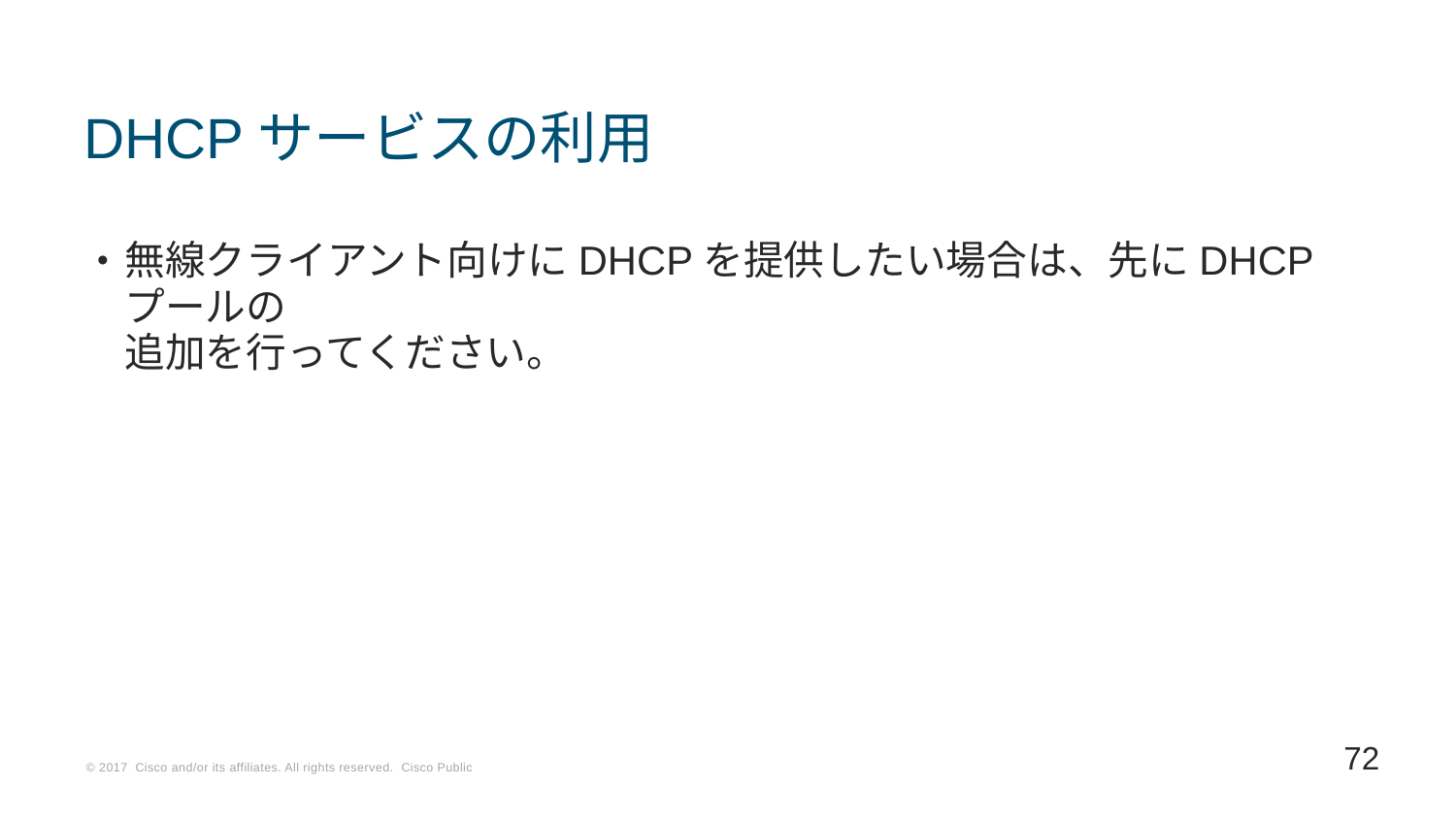

# DHCPサービスの利用
無線クライアント向けにDHCPを提供したい場合は、先にDHCPプールの
追加を行ってください。